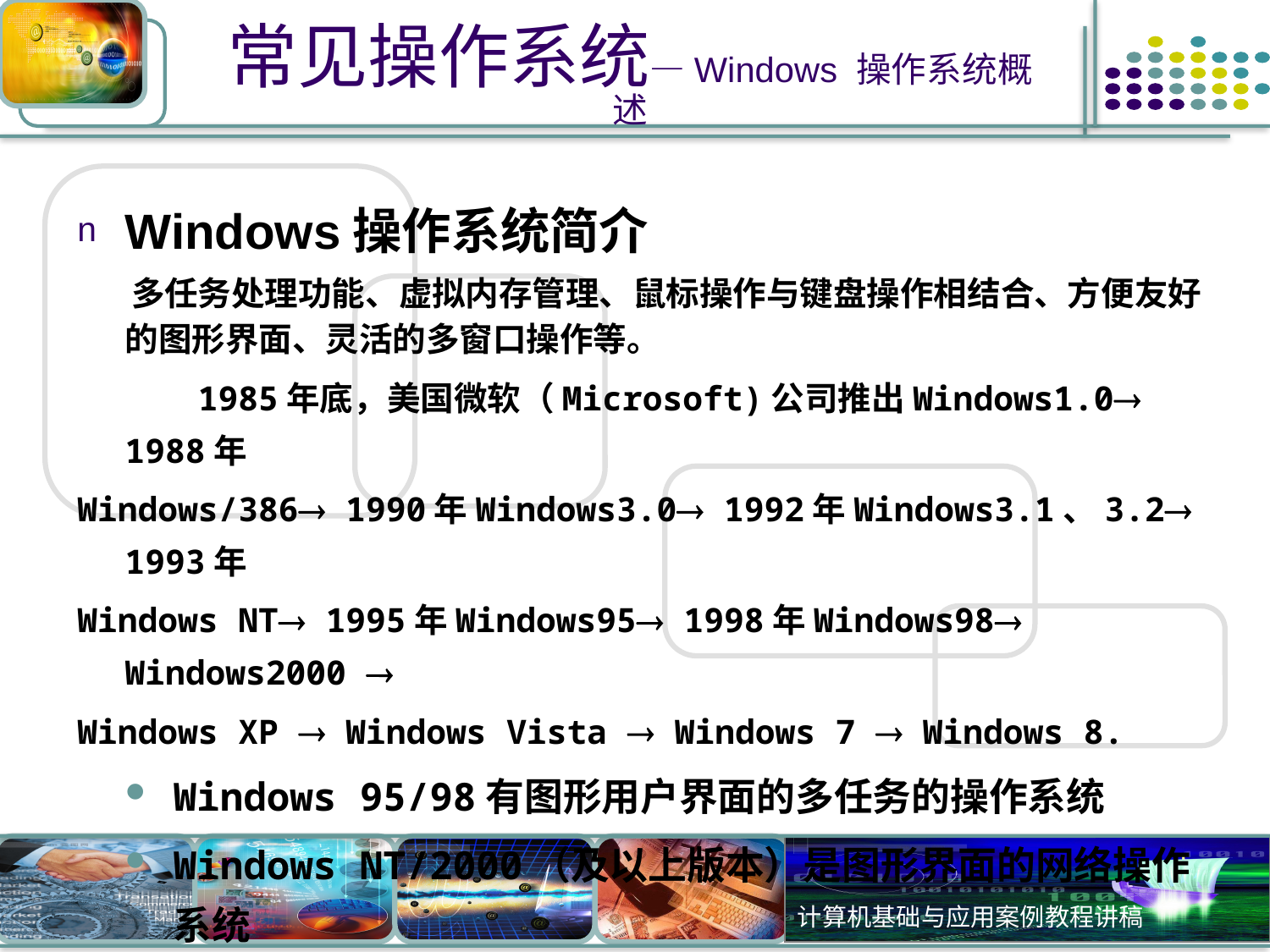

# 常见操作系统—Windows 操作系统概述
Windows操作系统简介
      多任务处理功能、虚拟内存管理、鼠标操作与键盘操作相结合、方便友好的图形界面、灵活的多窗口操作等。
      1985年底，美国微软（Microsoft)公司推出Windows1.0→ 1988年
Windows/386→ 1990年Windows3.0→ 1992年Windows3.1、3.2→ 1993年
Windows NT→ 1995年Windows95→ 1998年Windows98→ Windows2000 →
Windows XP → Windows Vista → Windows 7 → Windows 8.
Windows 95/98有图形用户界面的多任务的操作系统
Windows NT/2000（及以上版本）是图形界面的网络操作系统